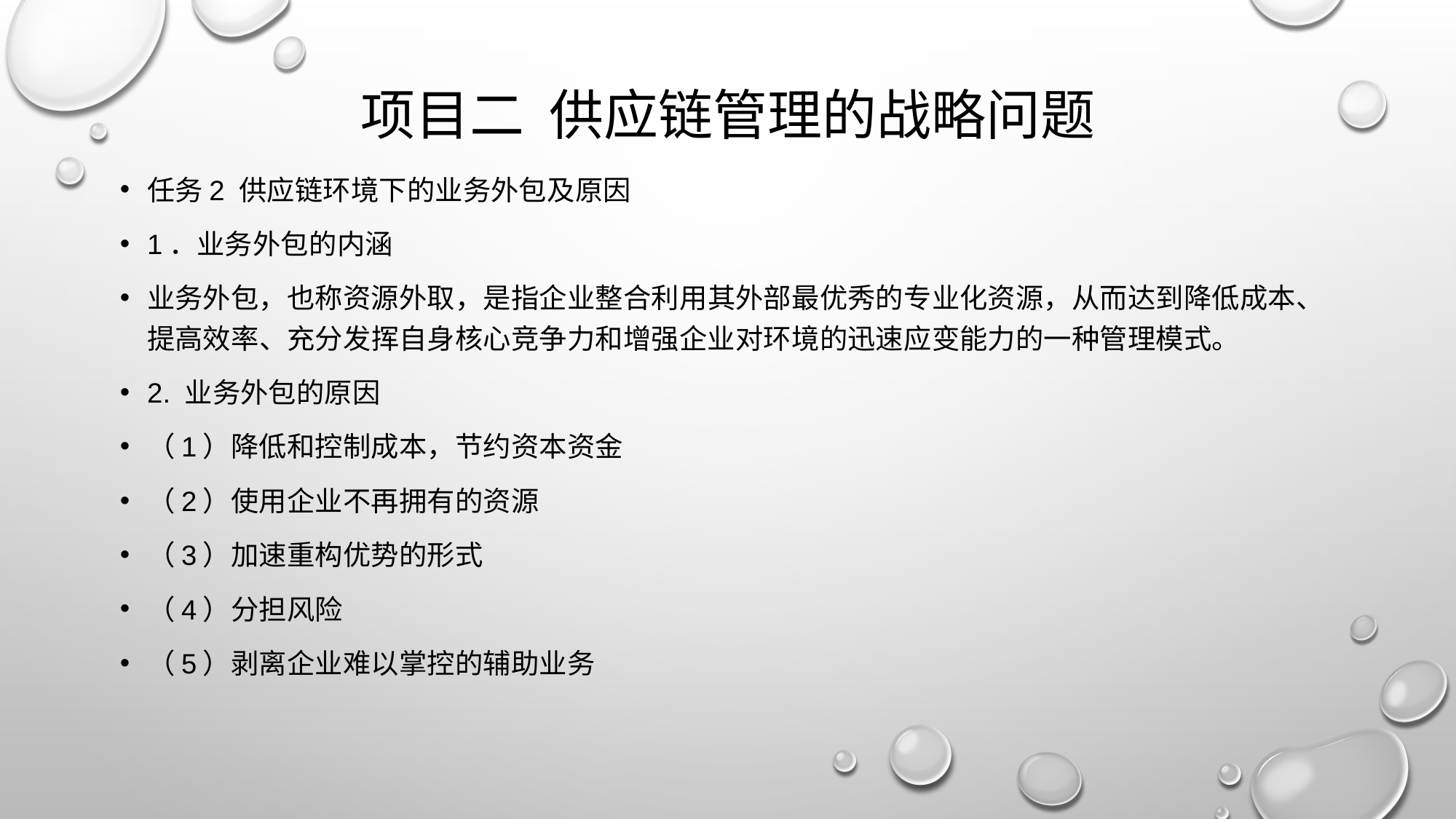

# 项目二  供应链管理的战略问题
任务2 供应链环境下的业务外包及原因
1．业务外包的内涵
业务外包，也称资源外取，是指企业整合利用其外部最优秀的专业化资源，从而达到降低成本、提高效率、充分发挥自身核心竞争力和增强企业对环境的迅速应变能力的一种管理模式。
2. 业务外包的原因
（1）降低和控制成本，节约资本资金
（2）使用企业不再拥有的资源
（3）加速重构优势的形式
（4）分担风险
（5）剥离企业难以掌控的辅助业务